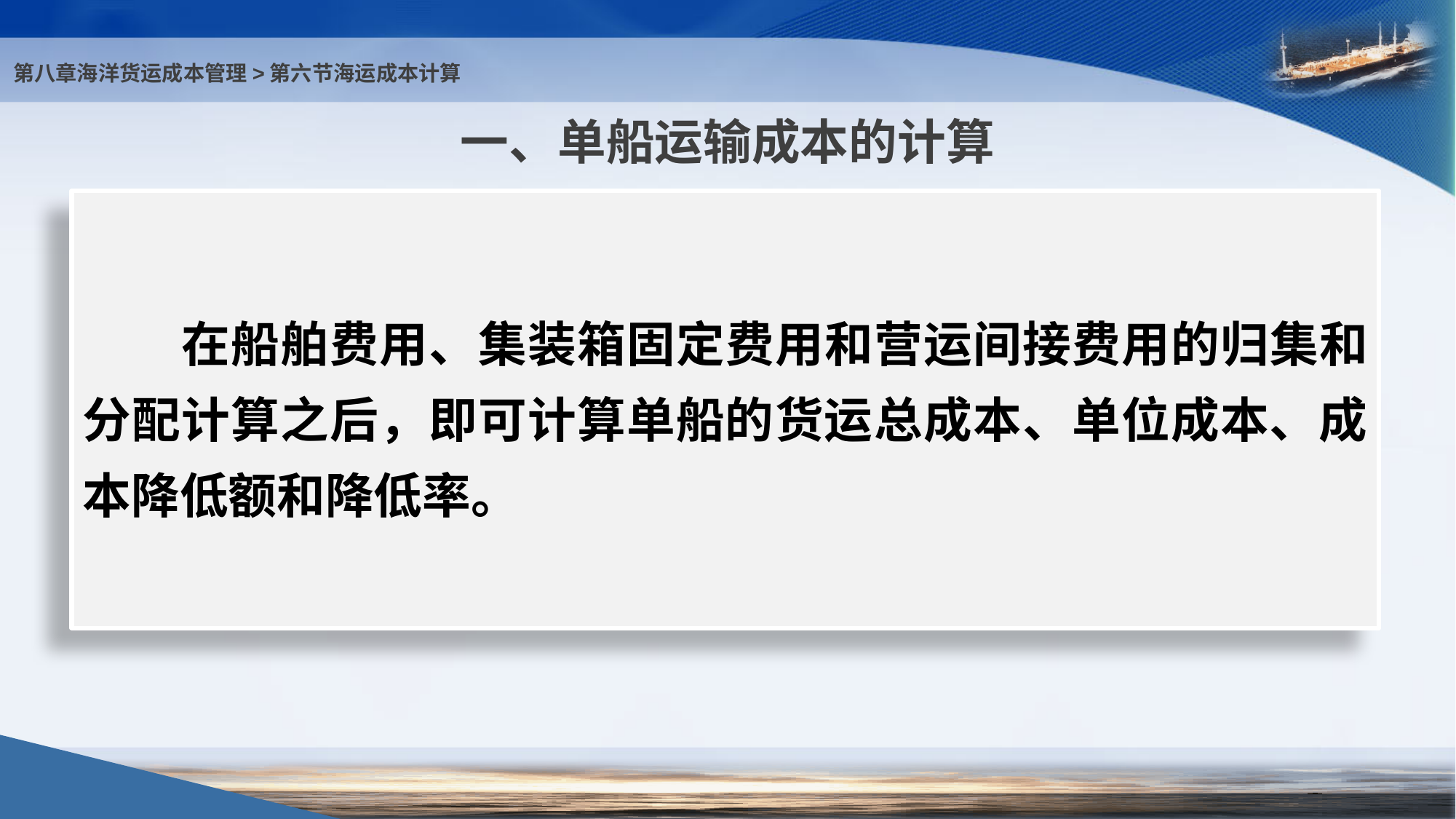

第八章海洋货运成本管理>第六节海运成本计算
# 一、单船运输成本的计算
在船舶费用、集装箱固定费用和营运间接费用的归集和分配计算之后，即可计算单船的货运总成本、单位成本、成本降低额和降低率。